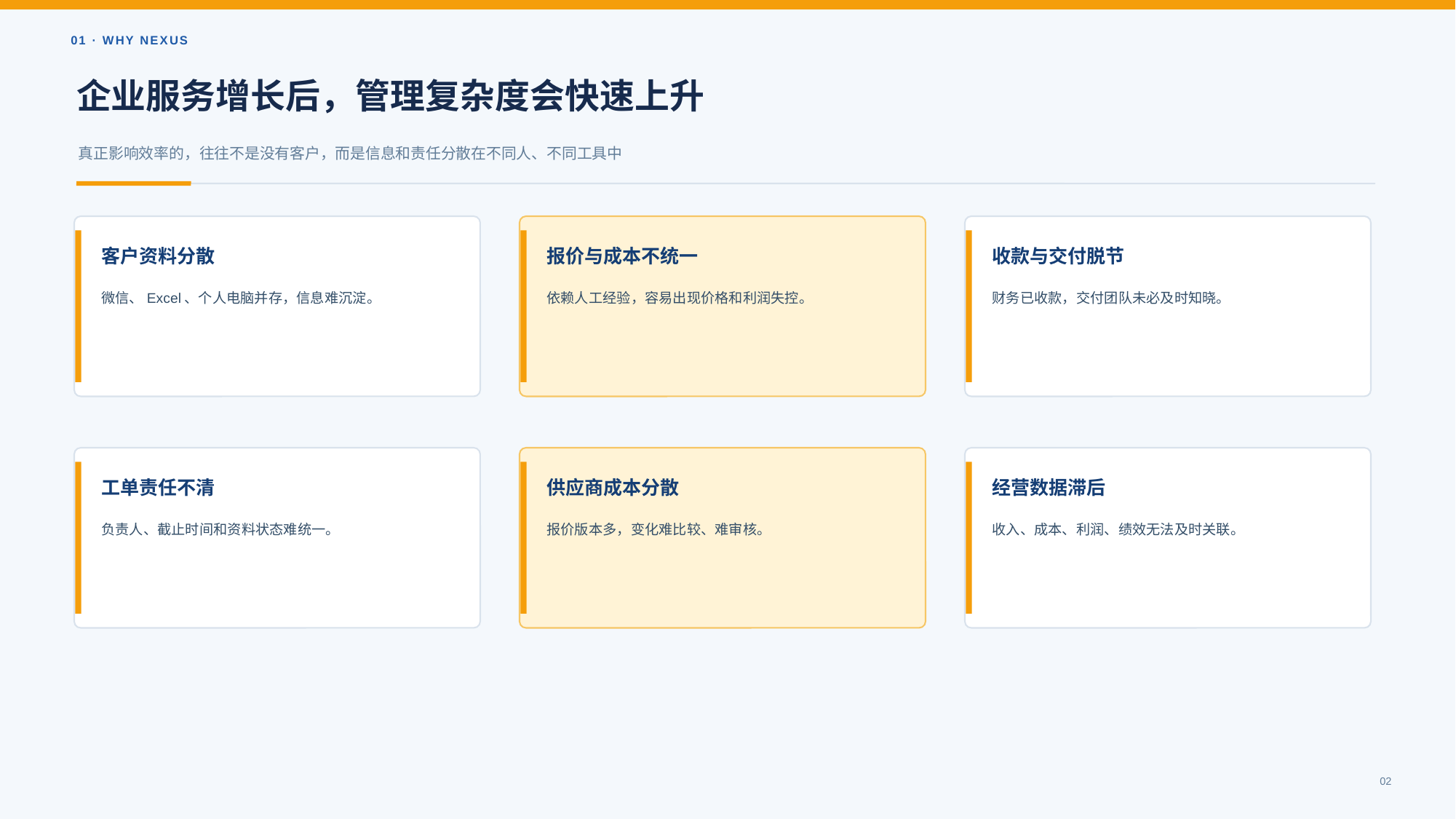

01 · WHY NEXUS
企业服务增长后，管理复杂度会快速上升
真正影响效率的，往往不是没有客户，而是信息和责任分散在不同人、不同工具中

客户资料分散
报价与成本不统一
收款与交付脱节
微信、Excel、个人电脑并存，信息难沉淀。
依赖人工经验，容易出现价格和利润失控。
财务已收款，交付团队未必及时知晓。

工单责任不清
供应商成本分散
经营数据滞后
负责人、截止时间和资料状态难统一。
报价版本多，变化难比较、难审核。
收入、成本、利润、绩效无法及时关联。
02